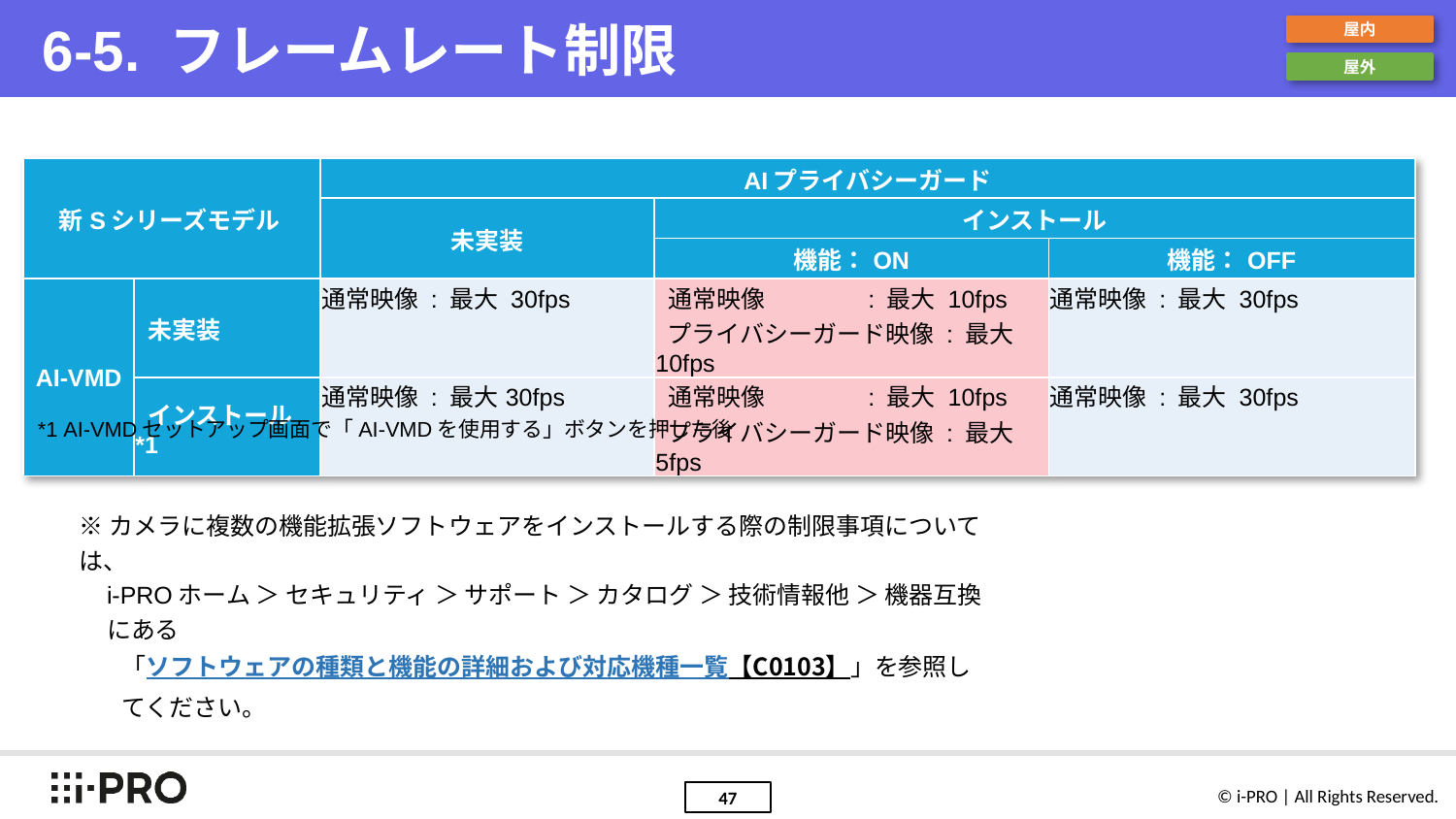

# 6-5. フレームレート制限
屋内
屋外
| 新Sシリーズモデル |  | AIプライバシーガード |  |  |
| --- | --- | --- | --- | --- |
|  |  | 未実装 | インストール |  |
|  |  |  | 機能：ON | 機能：OFF |
| AI-VMD | 未実装 | 通常映像 : 最大 30fps | 通常映像 : 最大 10fps プライバシーガード映像 : 最大 10fps | 通常映像 : 最大 30fps |
|  | インストール \*1 | 通常映像 : 最大30fps | 通常映像 : 最大 10fps プライバシーガード映像 : 最大 5fps | 通常映像 : 最大 30fps |
*1 AI-VMDセットアップ画面で「AI-VMDを使用する」ボタンを押した後
※カメラに複数の機能拡張ソフトウェアをインストールする際の制限事項については、
i-PROホーム ＞ セキュリティ ＞ サポート ＞ カタログ ＞ 技術情報他 ＞ 機器互換 にある
「ソフトウェアの種類と機能の詳細および対応機種一覧【C0103】」を参照してください。